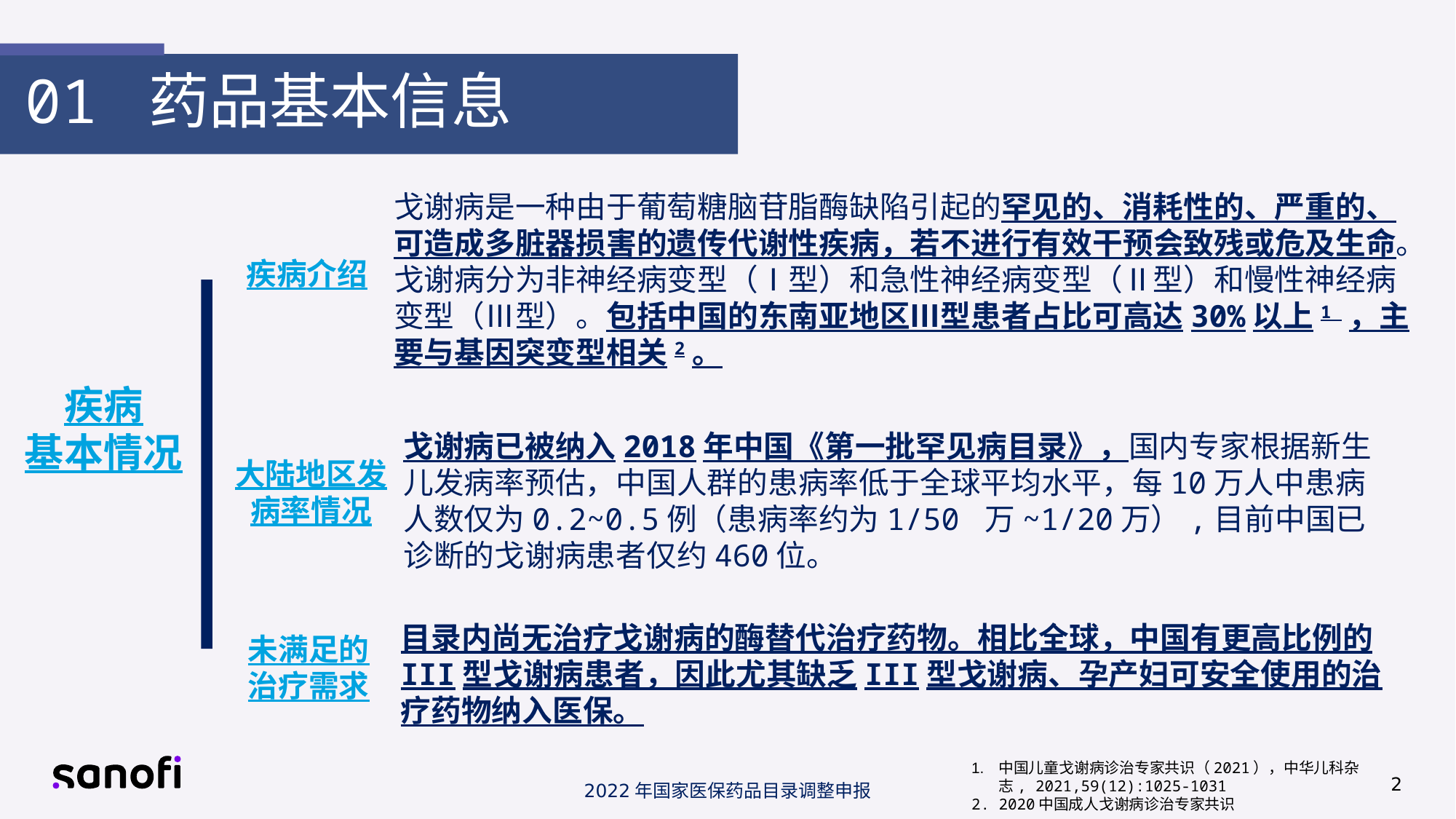

01 药品基本信息
戈谢病是一种由于葡萄糖脑苷脂酶缺陷引起的罕见的、消耗性的、严重的、可造成多脏器损害的遗传代谢性疾病，若不进行有效干预会致残或危及生命。
戈谢病分为非神经病变型（Ⅰ型）和急性神经病变型（Ⅱ型）和慢性神经病变型（Ⅲ型）。包括中国的东南亚地区Ⅲ型患者占比可高达30%以上1 ，主要与基因突变型相关2。
疾病介绍

疾病
基本情况
戈谢病已被纳入2018年中国《第一批罕见病目录》，国内专家根据新生儿发病率预估，中国人群的患病率低于全球平均水平，每10万人中患病人数仅为0.2~0.5例（患病率约为1/50 万~1/20万）,目前中国已诊断的戈谢病患者仅约460位。
大陆地区发病率情况
目录内尚无治疗戈谢病的酶替代治疗药物。相比全球，中国有更高比例的III型戈谢病患者，因此尤其缺乏III型戈谢病、孕产妇可安全使用的治疗药物纳入医保。
未满足的
治疗需求
中国儿童戈谢病诊治专家共识（2021），中华儿科杂志, 2021,59(12):1025-1031
2020中国成人戈谢病诊治专家共识
2
2022年国家医保药品目录调整申报